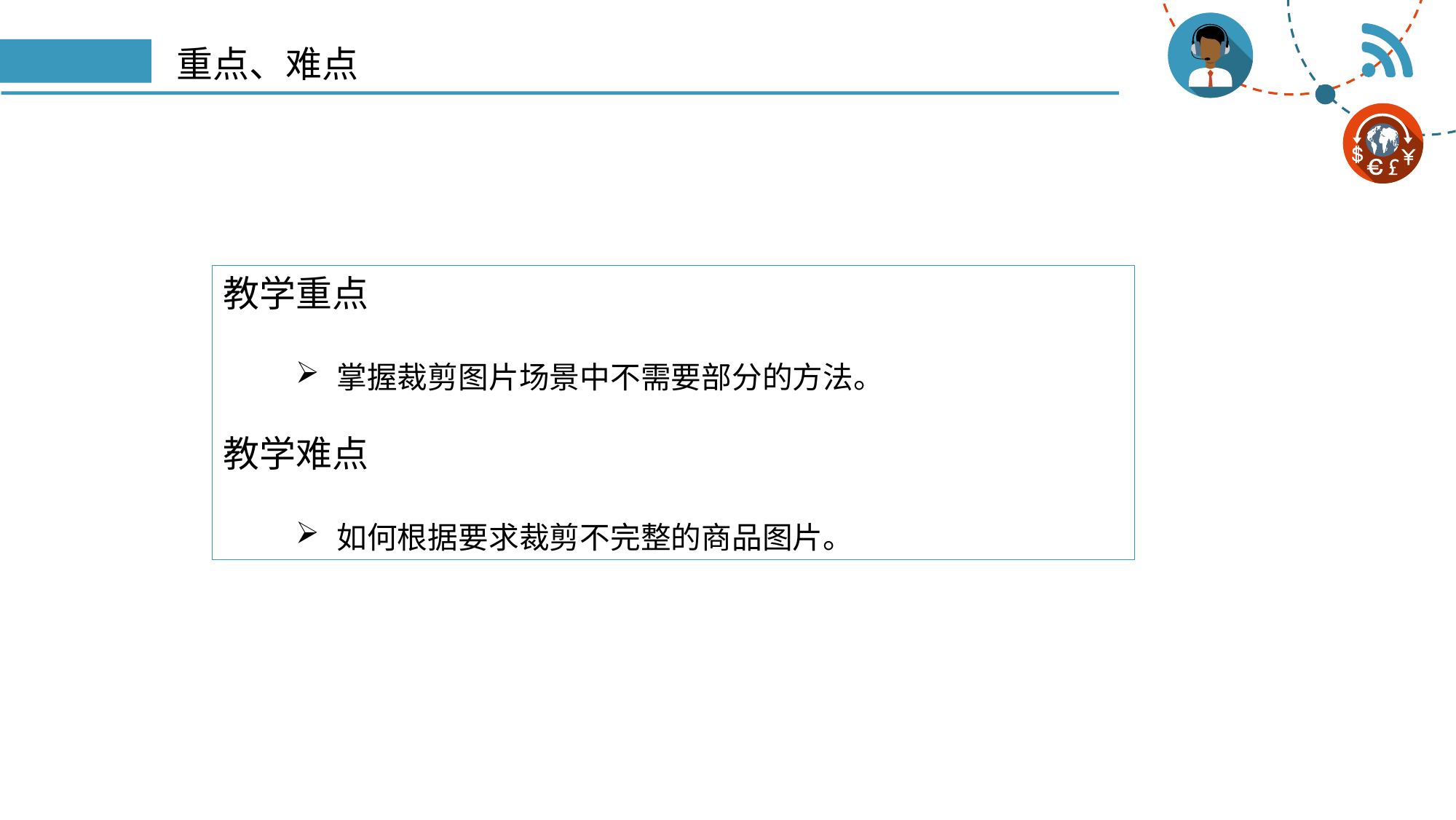

# 重点、难点
教学重点

掌握裁剪图片场景中不需要部分的方法。

教学难点

如何根据要求裁剪不完整的商品图片。